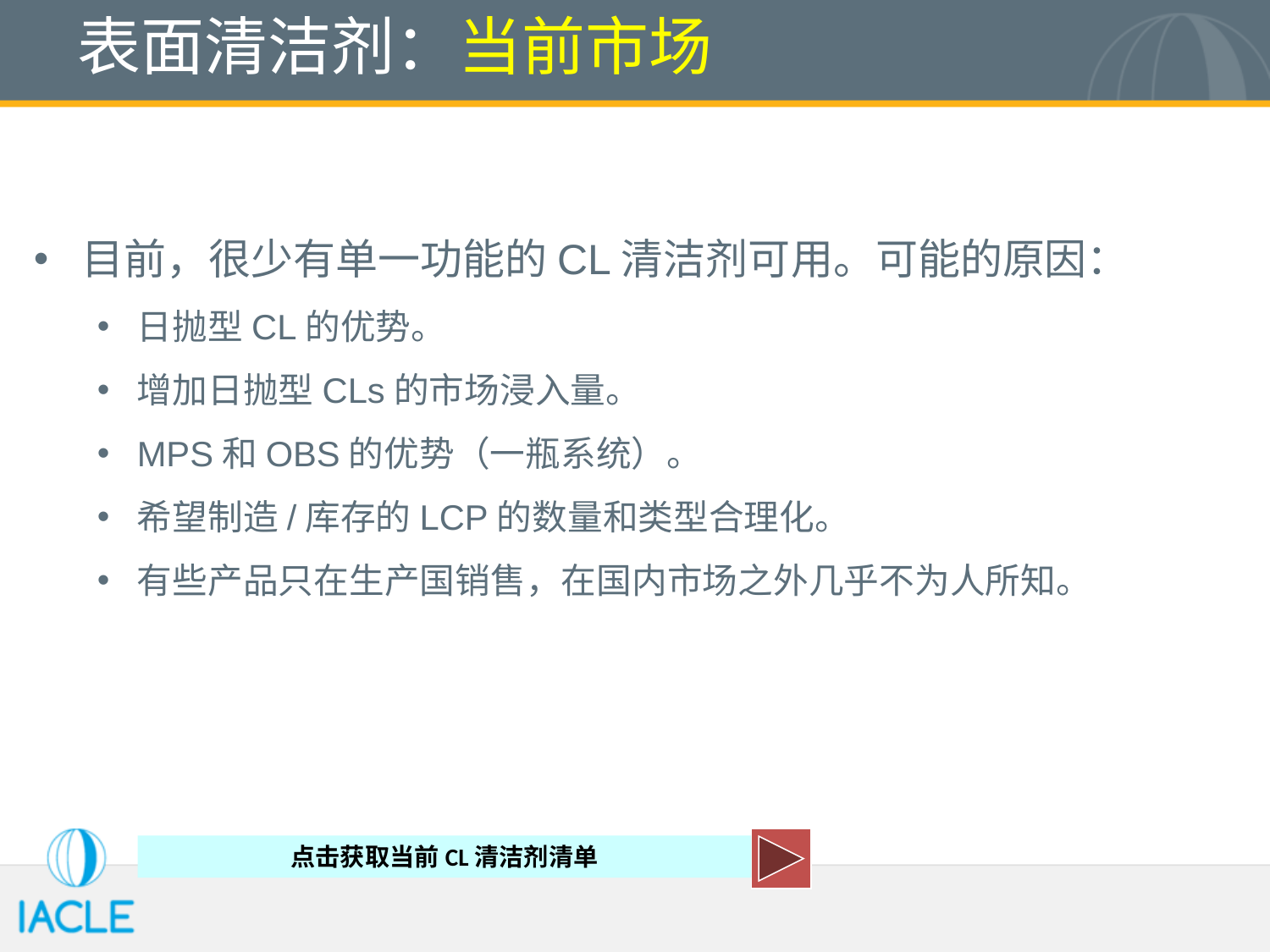

# 表面清洁剂：当前市场
目前，很少有单一功能的CL清洁剂可用。可能的原因：
日抛型CL的优势。
增加日抛型CLs的市场浸入量。
MPS和OBS的优势（一瓶系统）。
希望制造/库存的LCP的数量和类型合理化。
有些产品只在生产国销售，在国内市场之外几乎不为人所知。

点击获取当前CL清洁剂清单